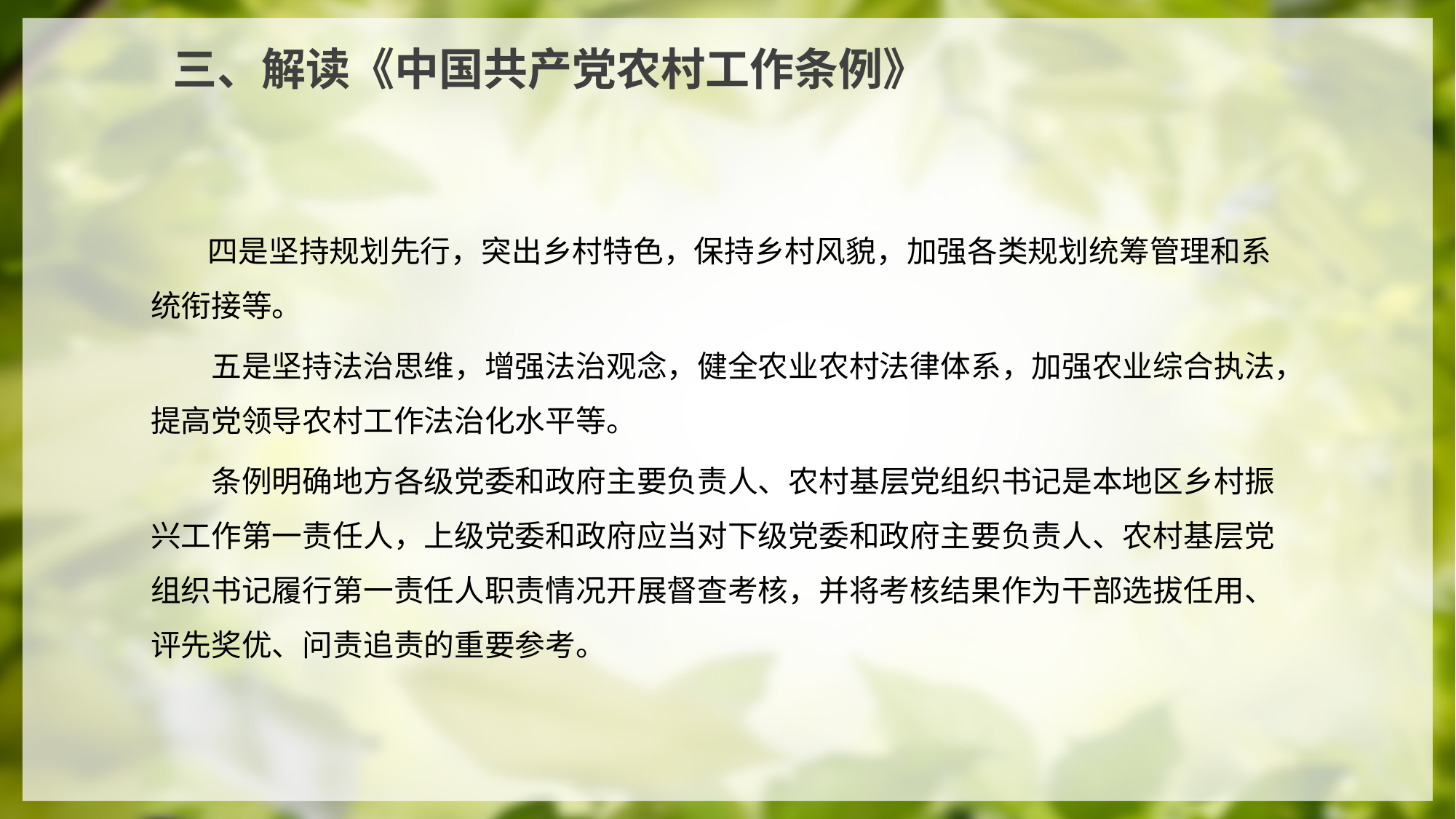

三、解读《中国共产党农村工作条例》
　    四是坚持规划先行，突出乡村特色，保持乡村风貌，加强各类规划统筹管理和系统衔接等。
　　五是坚持法治思维，增强法治观念，健全农业农村法律体系，加强农业综合执法，提高党领导农村工作法治化水平等。
　　条例明确地方各级党委和政府主要负责人、农村基层党组织书记是本地区乡村振兴工作第一责任人，上级党委和政府应当对下级党委和政府主要负责人、农村基层党组织书记履行第一责任人职责情况开展督查考核，并将考核结果作为干部选拔任用、评先奖优、问责追责的重要参考。